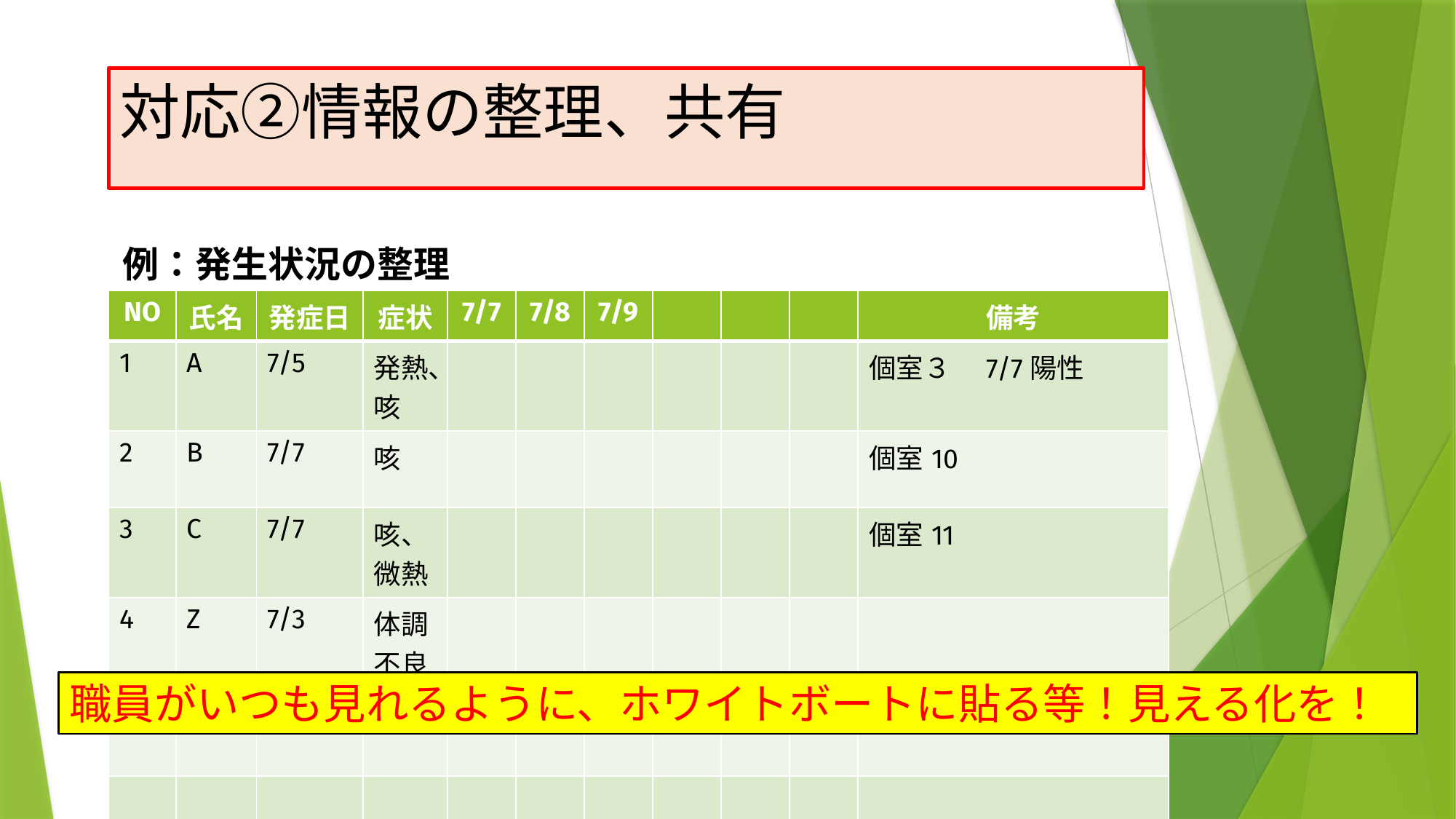

# 対応②情報の整理、共有
例：発生状況の整理
| NO | 氏名 | 発症日 | 症状 | 7/7 | 7/8 | 7/9 |  |  |  | 備考 |
| --- | --- | --- | --- | --- | --- | --- | --- | --- | --- | --- |
| 1 | A | 7/5 | 発熱、咳 |  |  |  |  |  |  | 個室３　7/7陽性 |
| 2 | B | 7/7 | 咳 |  |  |  |  |  |  | 個室10 |
| 3 | C | 7/7 | 咳、微熱 |  |  |  |  |  |  | 個室11 |
| 4 | Z | 7/3 | 体調不良 |  |  |  |  |  |  |  |
| 5 |  |  |  |  |  |  |  |  |  |  |
|  |  |  |  |  |  |  |  |  |  |  |
|  |  |  |  |  |  |  |  |  |  |  |
職員がいつも見れるように、ホワイトボートに貼る等！見える化を！